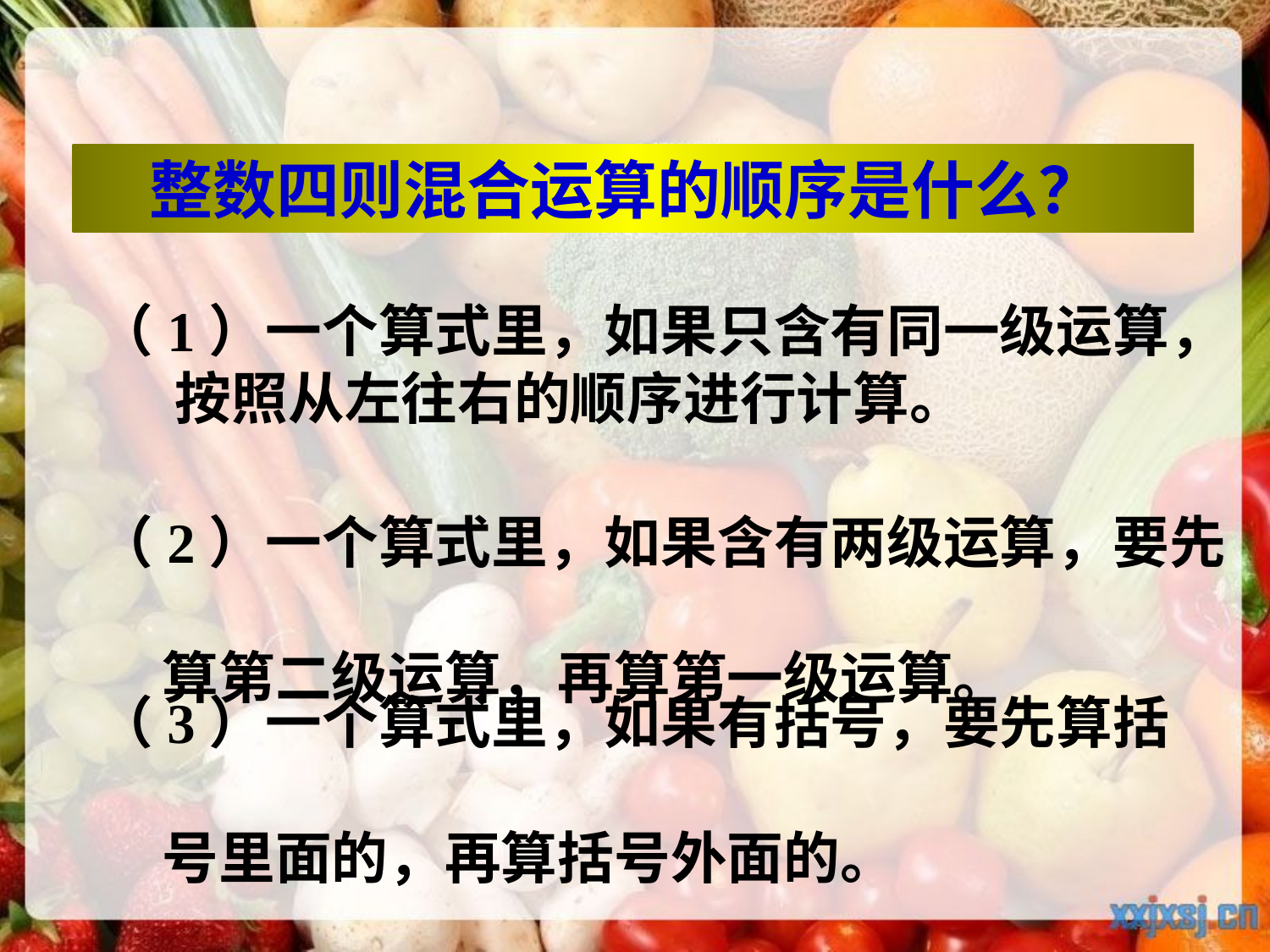

整数四则混合运算的顺序是什么？
（1）一个算式里，如果只含有同一级运算，
     按照从左往右的顺序进行计算。
（2）一个算式里，如果含有两级运算，要先
    算第二级运算，再算第一级运算。
（3）一个算式里，如果有括号，要先算括
    号里面的，再算括号外面的。